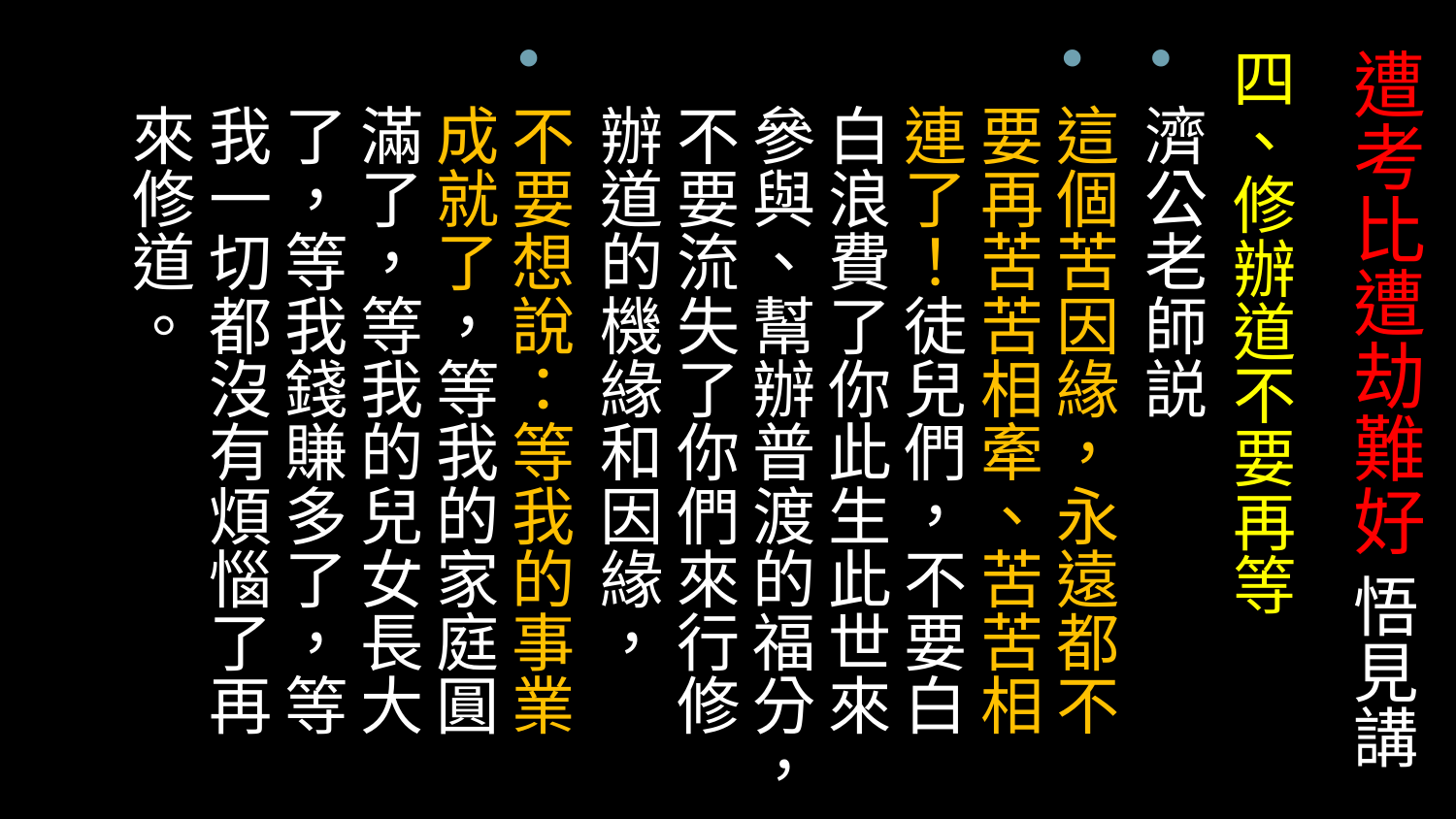

# 遭考比遭劫難好 悟見講
四、修辦道不要再等
濟公老師説
這個苦因緣，永遠都不要再苦苦相牽、苦苦相連了！徒兒們，不要白白浪費了你此生此世來參與、幫辦普渡的福分，不要流失了你們來行修辦道的機緣和因緣，
不要想說：等我的事業成就了，等我的家庭圓滿了，等我的兒女長大了，等我錢賺多了，等我一切都沒有煩惱了再來修道。